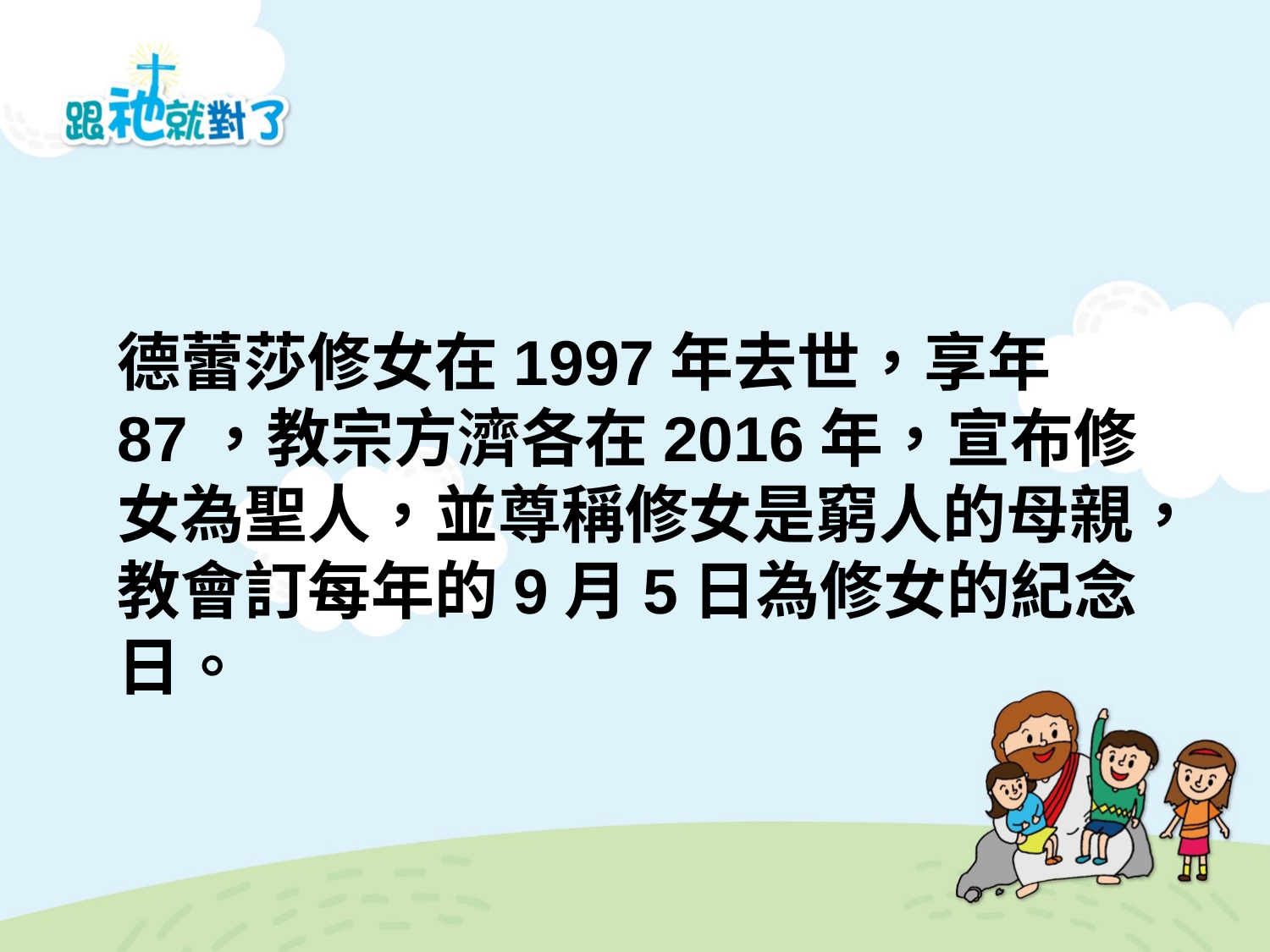

德蕾莎修女在1997年去世，享年87，教宗方濟各在2016年，宣布修女為聖人，並尊稱修女是窮人的母親，教會訂每年的9月5日為修女的紀念日。